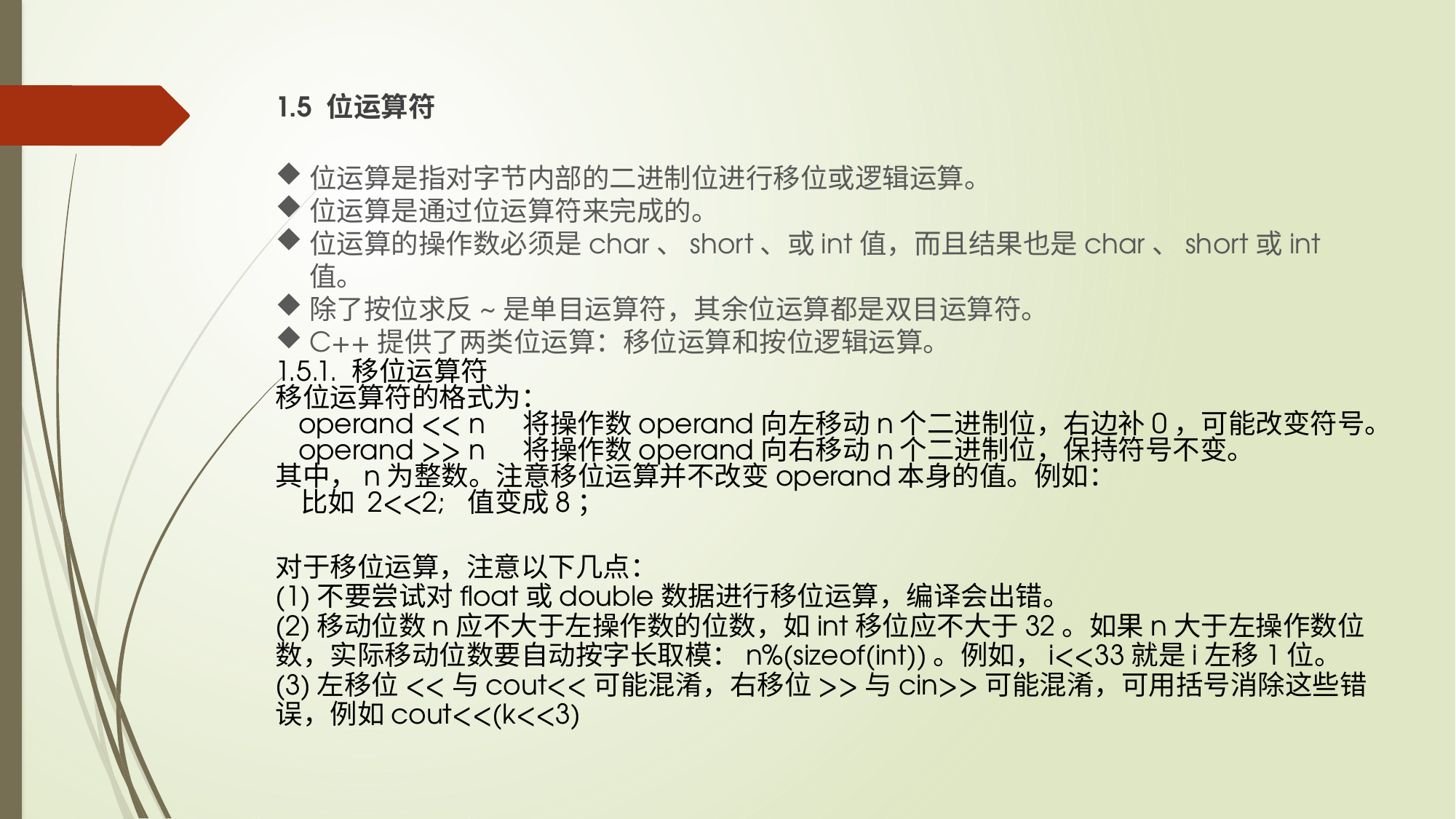

1.5 位运算符
位运算是指对字节内部的二进制位进行移位或逻辑运算。
位运算是通过位运算符来完成的。
位运算的操作数必须是char、short、或int值，而且结果也是char、short或int值。
除了按位求反~是单目运算符，其余位运算都是双目运算符。
C++提供了两类位运算：移位运算和按位逻辑运算。
1.5.1. 移位运算符
移位运算符的格式为：
   operand << n    将操作数operand向左移动n个二进制位，右边补0，可能改变符号。
   operand >> n    将操作数operand向右移动n个二进制位，保持符号不变。
其中，n为整数。注意移位运算并不改变operand本身的值。例如：
   比如 2<<2;  值变成8；
对于移位运算，注意以下几点：
(1)不要尝试对float或double数据进行移位运算，编译会出错。
(2)移动位数n应不大于左操作数的位数，如int移位应不大于32。如果n大于左操作数位数，实际移动位数要自动按字长取模：n%(sizeof(int))。例如，i<<33就是i左移1位。
(3)左移位<<与cout<<可能混淆，右移位>>与cin>>可能混淆，可用括号消除这些错误，例如cout<<(k<<3)